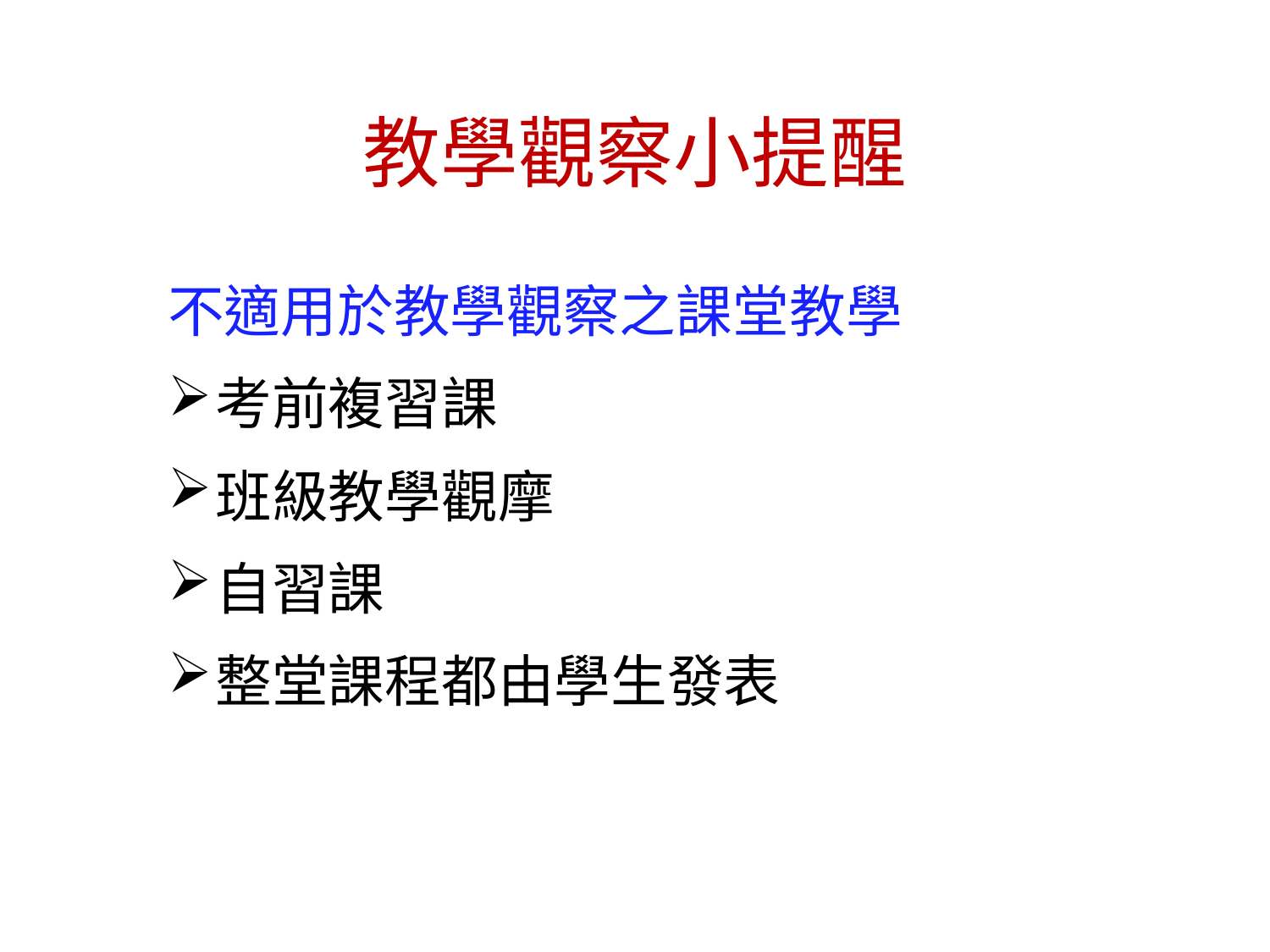

# 教學觀察小提醒

不適用於教學觀察之課堂教學
考前複習課
班級教學觀摩
自習課
整堂課程都由學生發表